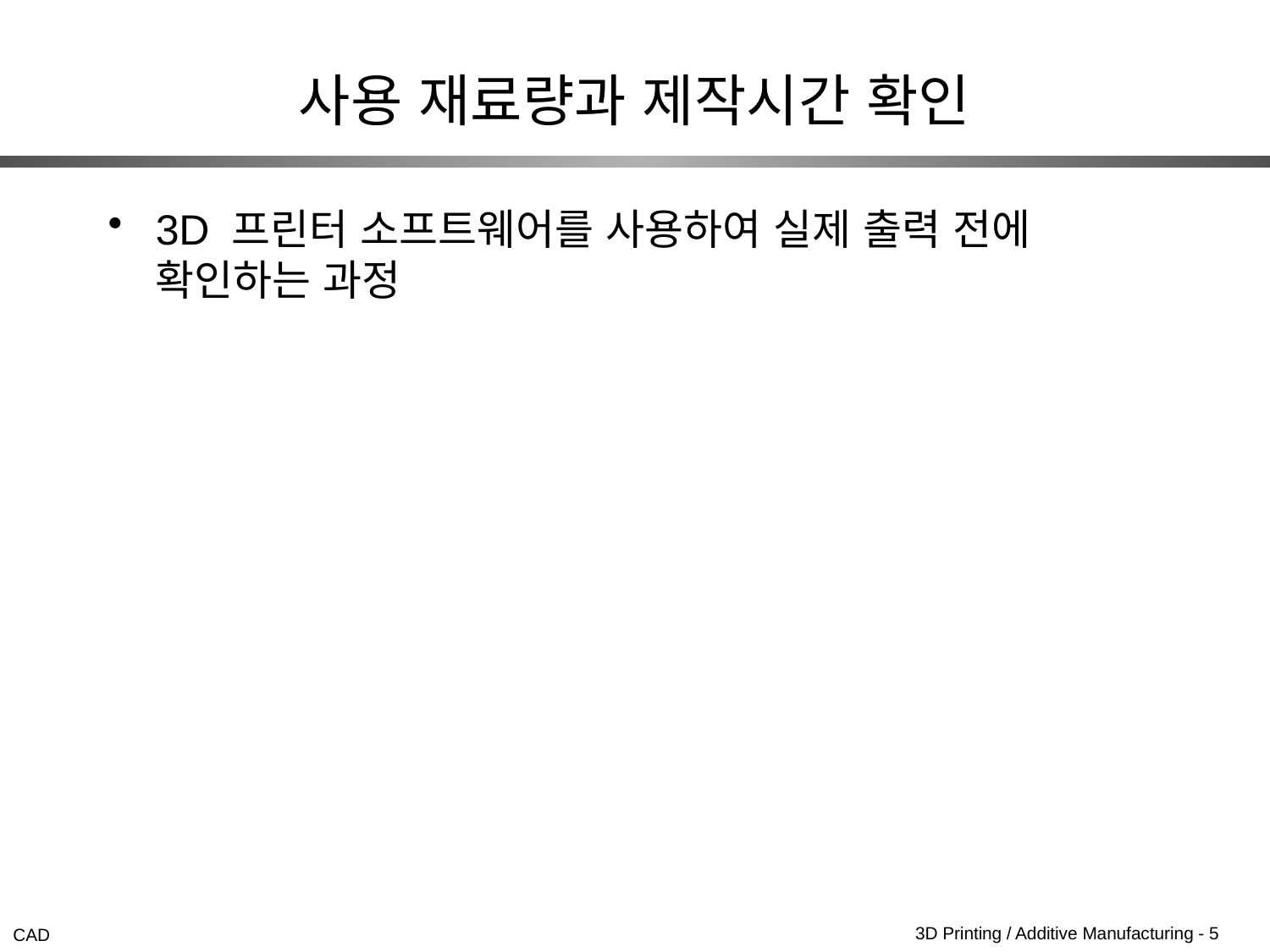

# 사용 재료량과 제작시간 확인
3D 프린터 소프트웨어를 사용하여 실제 출력 전에 확인하는 과정